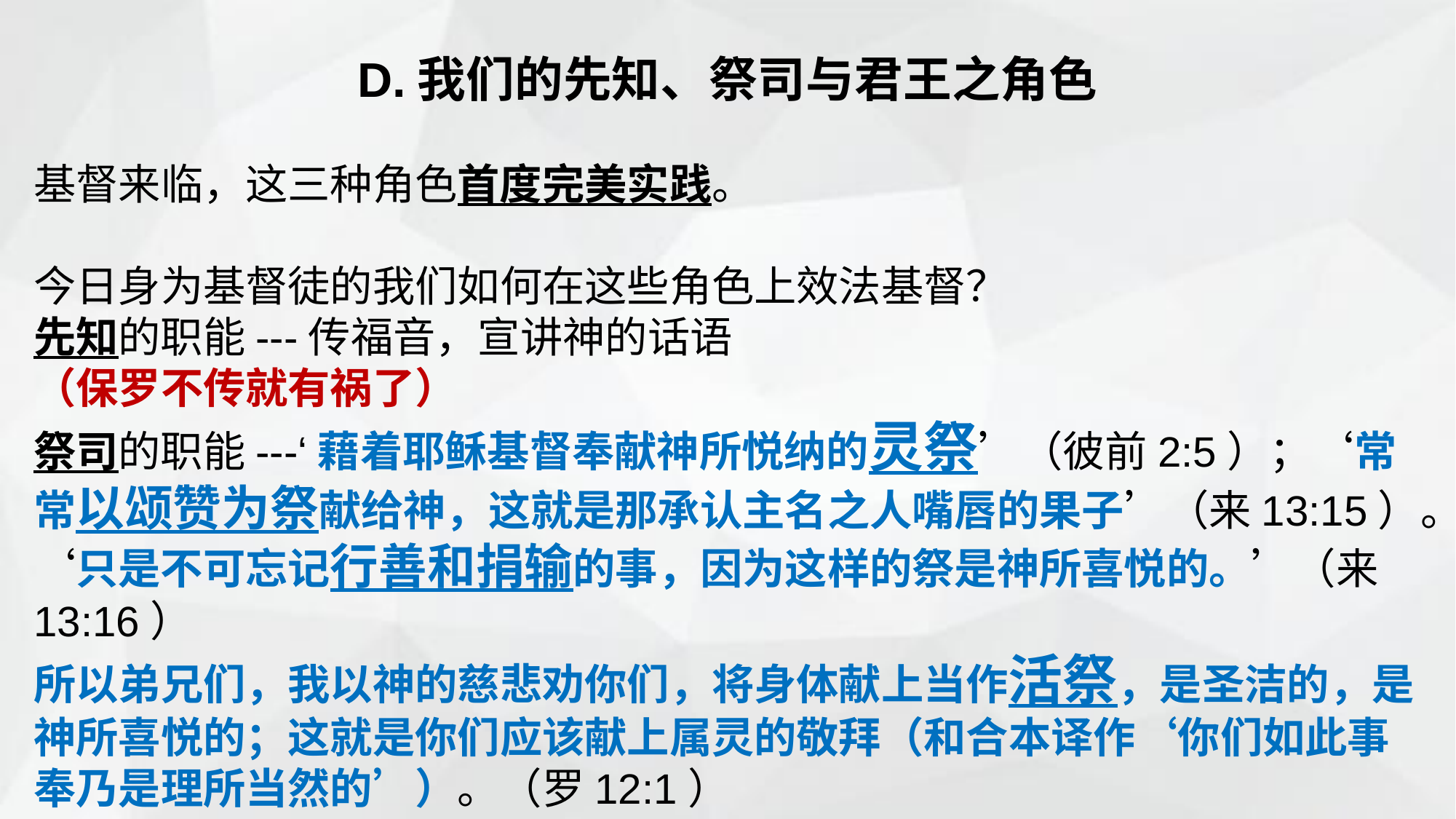

D.我们的先知、祭司与君王之角色

基督来临，这三种角色首度完美实践。

今日身为基督徒的我们如何在这些角色上效法基督？
先知的职能---传福音，宣讲神的话语
（保罗不传就有祸了）
祭司的职能---‘藉着耶稣基督奉献神所悦纳的灵祭’（彼前2:5）；‘常常以颂赞为祭献给神，这就是那承认主名之人嘴唇的果子’（来13:15）。‘只是不可忘记行善和捐输的事，因为这样的祭是神所喜悦的。’（来13:16）
所以弟兄们，我以神的慈悲劝你们，将身体献上当作活祭，是圣洁的，是神所喜悦的；这就是你们应该献上属灵的敬拜（和合本译作‘你们如此事奉乃是理所当然的’）。（罗12:1）

18